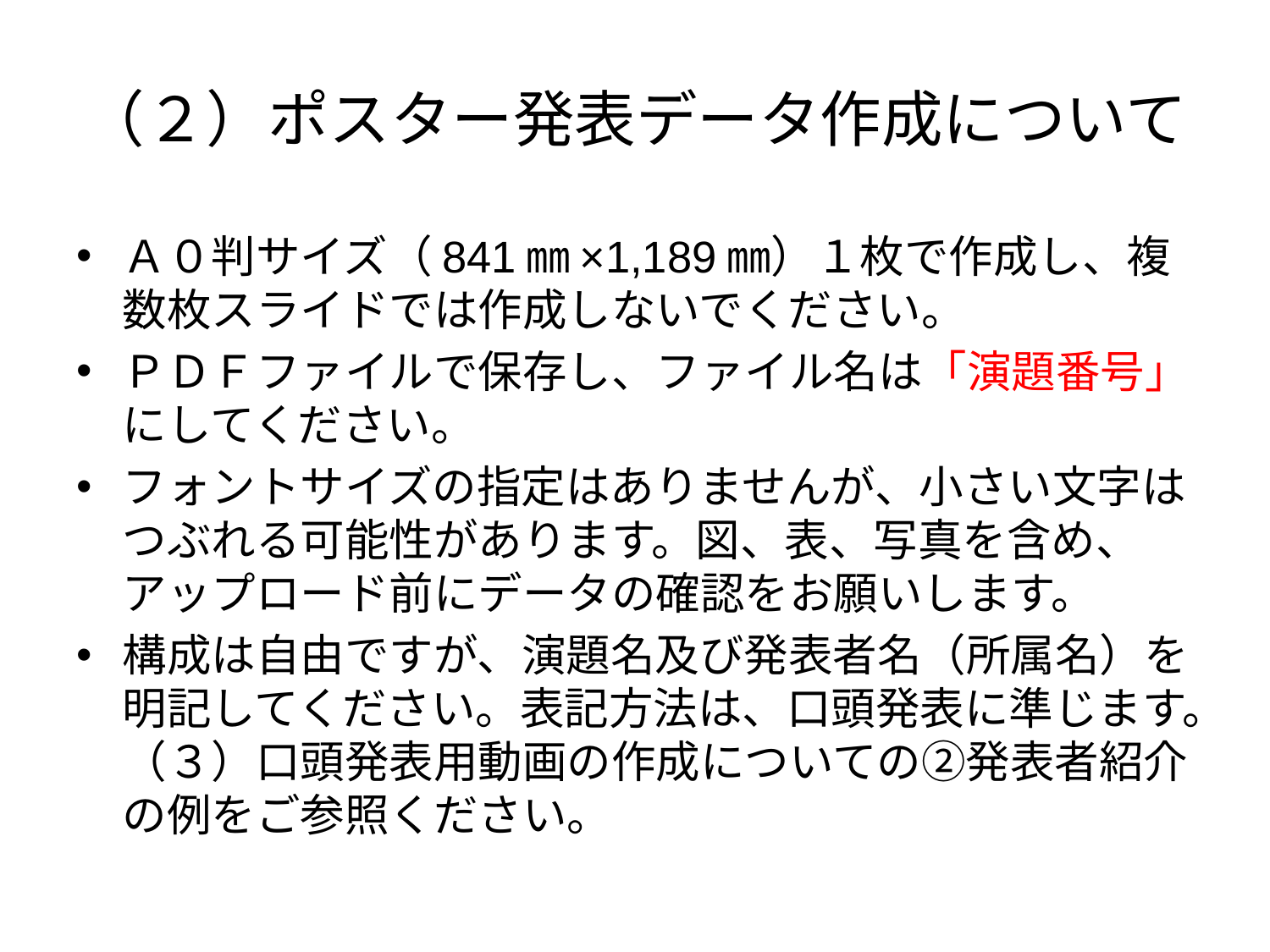

# （２）ポスター発表データ作成について
Ａ０判サイズ（841㎜×1,189㎜）１枚で作成し、複数枚スライドでは作成しないでください。
ＰＤＦファイルで保存し、ファイル名は「演題番号」にしてください。
フォントサイズの指定はありませんが、小さい文字はつぶれる可能性があります。図、表、写真を含め、アップロード前にデータの確認をお願いします。
構成は自由ですが、演題名及び発表者名（所属名）を明記してください。表記方法は、口頭発表に準じます。（３）口頭発表用動画の作成についての②発表者紹介の例をご参照ください。